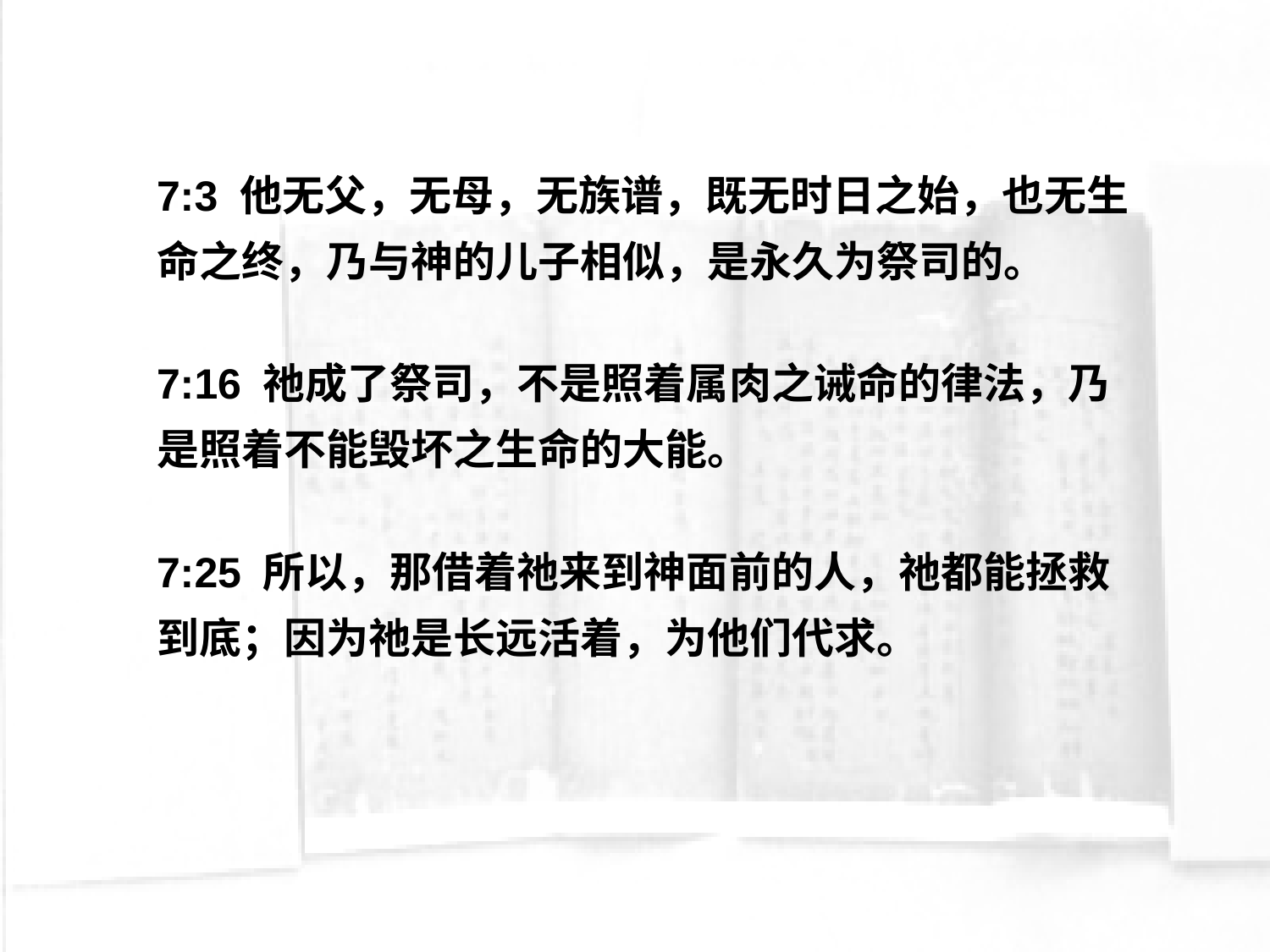

7:3 他无父，无母，无族谱，既无时日之始，也无生命之终，乃与神的儿子相似，是永久为祭司的。
7:16 祂成了祭司，不是照着属肉之诫命的律法，乃是照着不能毁坏之生命的大能。
7:25 所以，那借着祂来到神面前的人，祂都能拯救到底；因为祂是长远活着，为他们代求。